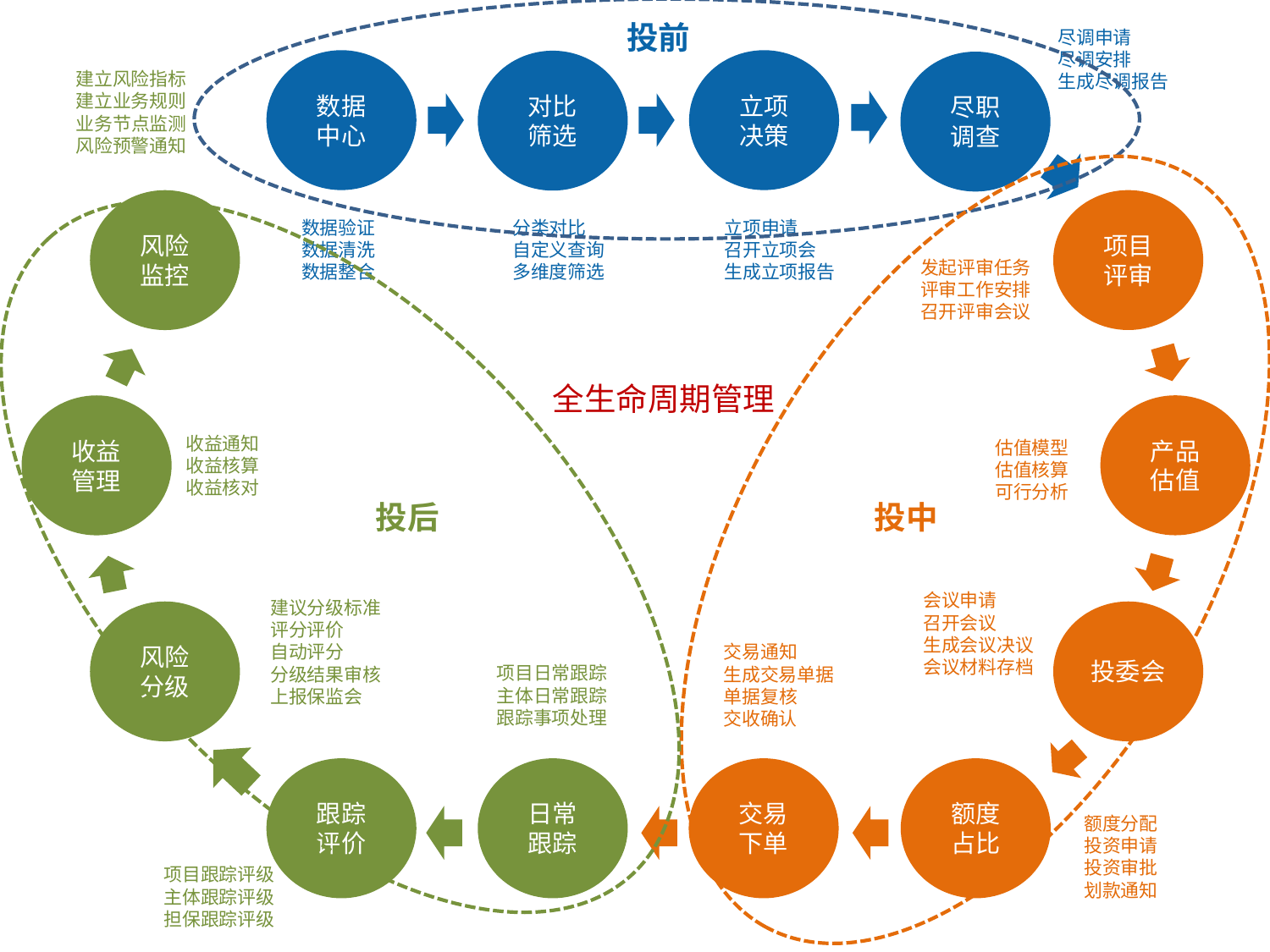

投前
尽调申请
尽调安排
生成尽调报告
尽职
调查
数据
中心
数据验证
数据清洗
数据整合
立项
决策
立项申请
召开立项会
生成立项报告
对比
筛选
分类对比
自定义查询
多维度筛选
建立风险指标
建立业务规则
业务节点监测
风险预警通知
风险
监控

项目
评审
发起评审任务
评审工作安排
召开评审会议

全生命周期管理
产品
估值
估值模型
估值核算
可行分析
收益
管理
收益通知
收益核算
收益核对
投后
投中

会议申请
召开会议
生成会议决议
会议材料存档
投委会
建议分级标准
评分评价
自动评分
分级结果审核
上报保监会
风险
分级
交易通知
生成交易单据
单据复核
交收确认
交易
下单
项目日常跟踪
主体日常跟踪
跟踪事项处理
日常
跟踪

跟踪
评价
项目跟踪评级
主体跟踪评级
担保跟踪评级
额度
占比
额度分配
投资申请
投资审批
划款通知